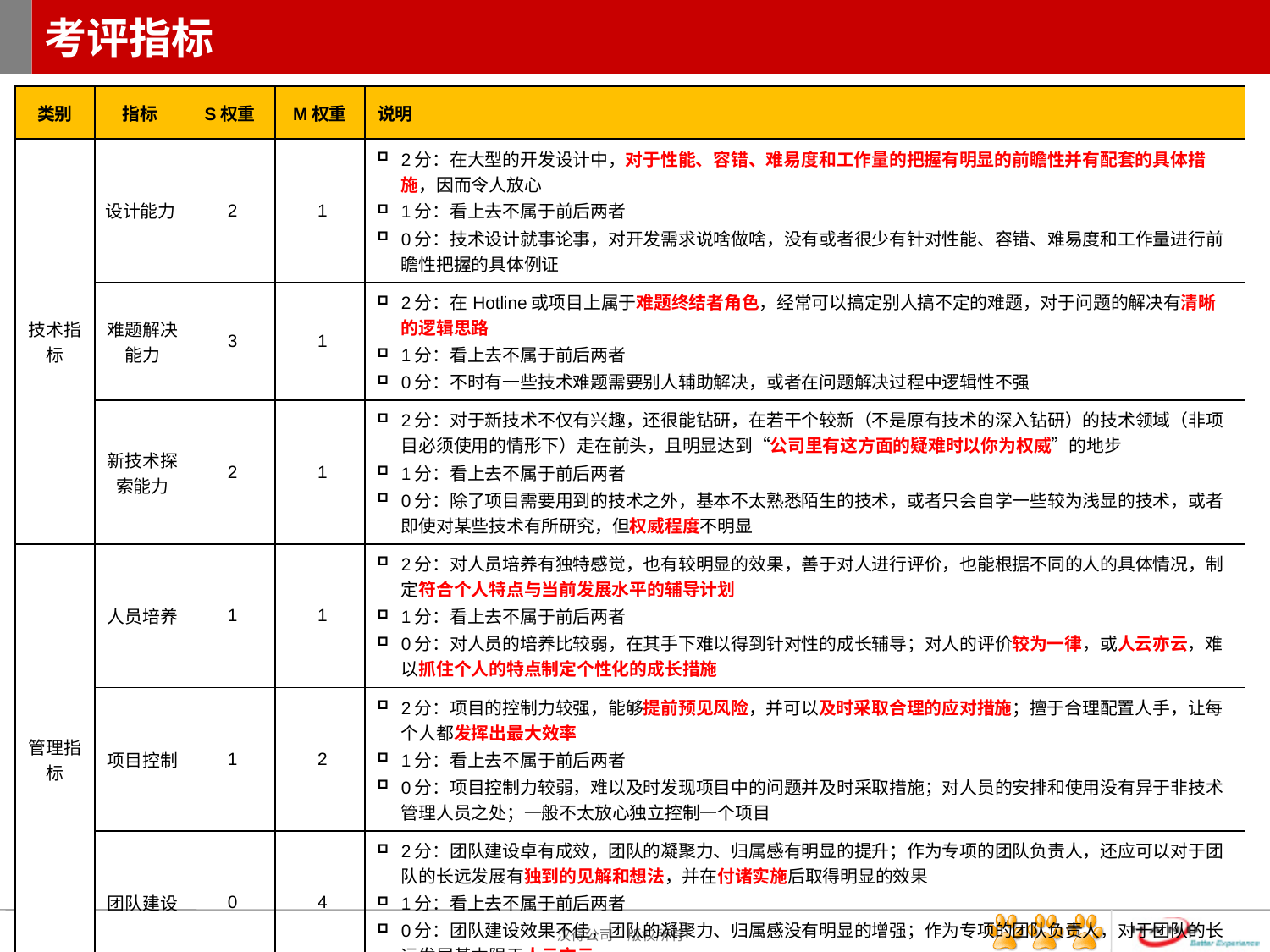

# 考评指标
| 类别 | 指标 | S权重 | M权重 | 说明 |
| --- | --- | --- | --- | --- |
| 技术指标 | 设计能力 | 2 | 1 | 2分：在大型的开发设计中，对于性能、容错、难易度和工作量的把握有明显的前瞻性并有配套的具体措施，因而令人放心 1分：看上去不属于前后两者 0分：技术设计就事论事，对开发需求说啥做啥，没有或者很少有针对性能、容错、难易度和工作量进行前瞻性把握的具体例证 |
|  | 难题解决能力 | 3 | 1 | 2分：在Hotline或项目上属于难题终结者角色，经常可以搞定别人搞不定的难题，对于问题的解决有清晰的逻辑思路 1分：看上去不属于前后两者 0分：不时有一些技术难题需要别人辅助解决，或者在问题解决过程中逻辑性不强 |
|  | 新技术探索能力 | 2 | 1 | 2分：对于新技术不仅有兴趣，还很能钻研，在若干个较新（不是原有技术的深入钻研）的技术领域（非项目必须使用的情形下）走在前头，且明显达到“公司里有这方面的疑难时以你为权威”的地步 1分：看上去不属于前后两者 0分：除了项目需要用到的技术之外，基本不太熟悉陌生的技术，或者只会自学一些较为浅显的技术，或者即使对某些技术有所研究，但权威程度不明显 |
| 管理指标 | 人员培养 | 1 | 1 | 2分：对人员培养有独特感觉，也有较明显的效果，善于对人进行评价，也能根据不同的人的具体情况，制定符合个人特点与当前发展水平的辅导计划 1分：看上去不属于前后两者 0分：对人员的培养比较弱，在其手下难以得到针对性的成长辅导；对人的评价较为一律，或人云亦云，难以抓住个人的特点制定个性化的成长措施 |
|  | 项目控制 | 1 | 2 | 2分：项目的控制力较强，能够提前预见风险，并可以及时采取合理的应对措施；擅于合理配置人手，让每个人都发挥出最大效率 1分：看上去不属于前后两者 0分：项目控制力较弱，难以及时发现项目中的问题并及时采取措施；对人员的安排和使用没有异于非技术管理人员之处；一般不太放心独立控制一个项目 |
|  | 团队建设 | 0 | 4 | 2分：团队建设卓有成效，团队的凝聚力、归属感有明显的提升；作为专项的团队负责人，还应可以对于团队的长远发展有独到的见解和想法，并在付诸实施后取得明显的效果 1分：看上去不属于前后两者 0分：团队建设效果不佳，团队的凝聚力、归属感没有明显的增强；作为专项的团队负责人，对于团队的长远发展基本限于人云亦云 |
1